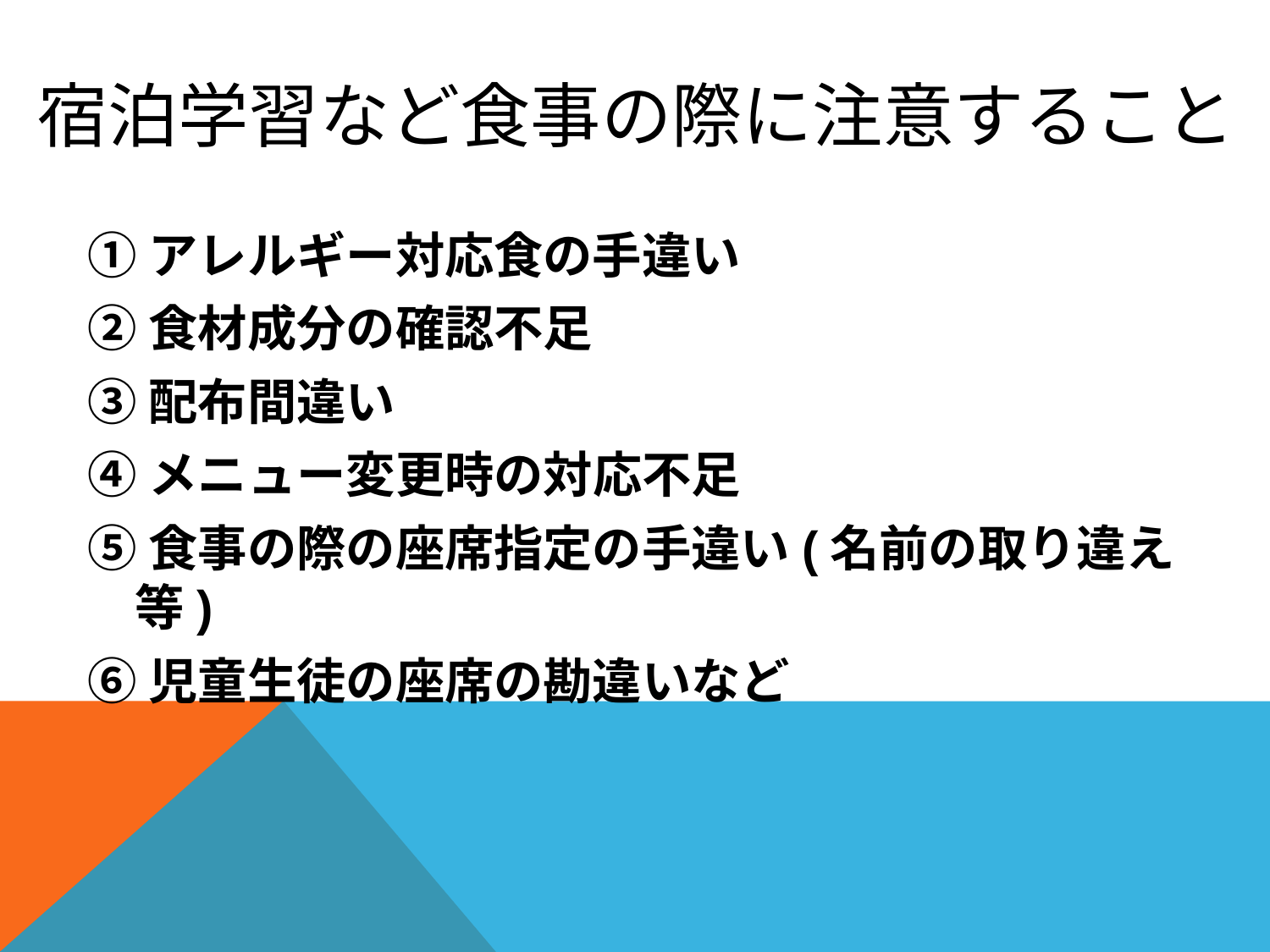

# 宿泊学習など食事の際に注意すること

①アレルギー対応食の手違い
②食材成分の確認不足
③配布間違い
④メニュー変更時の対応不足
⑤食事の際の座席指定の手違い(名前の取り違え等)
⑥児童生徒の座席の勘違いなど